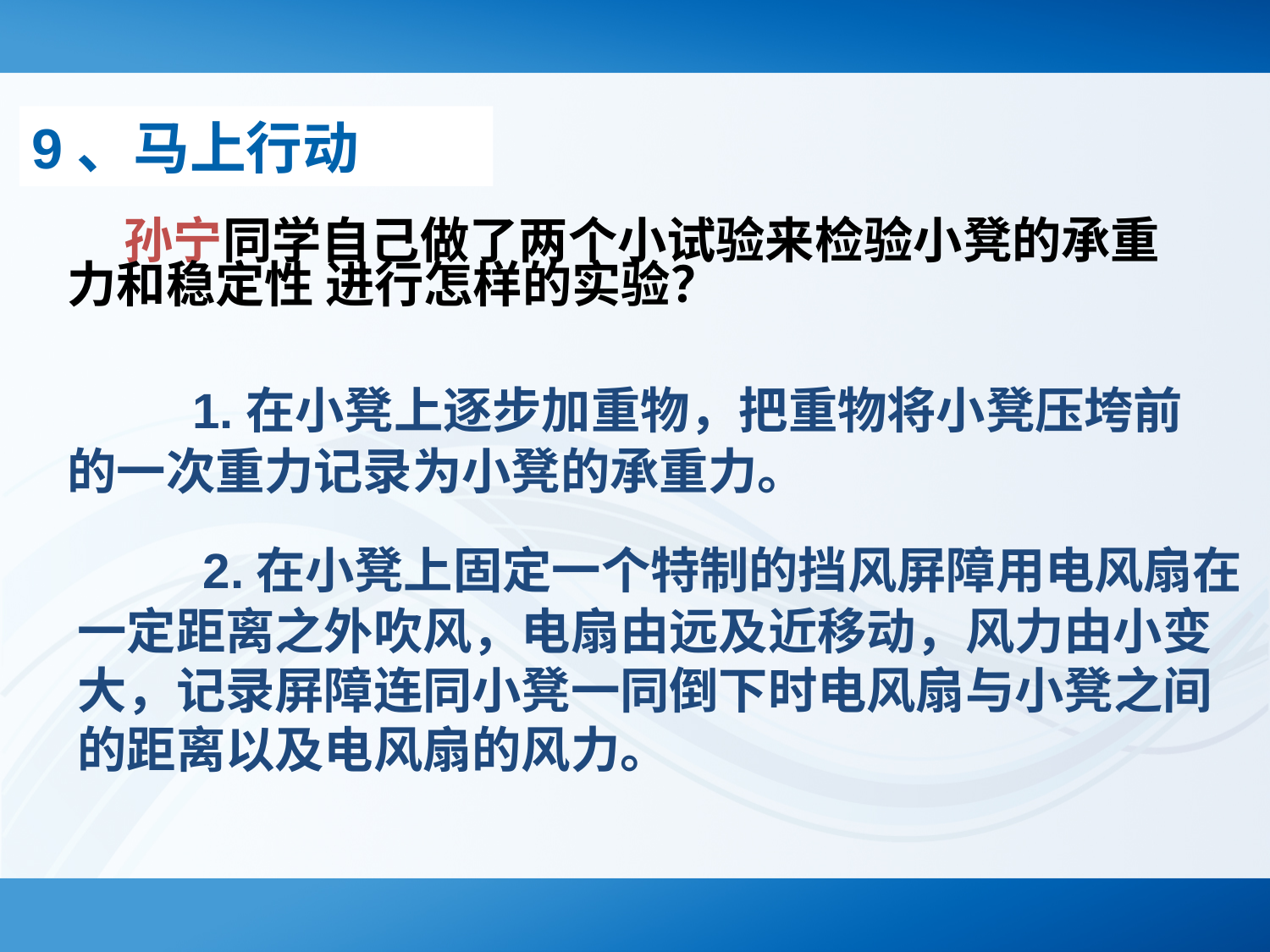

9、马上行动
    孙宁同学自己做了两个小试验来检验小凳的承重力和稳定性 进行怎样的实验？
        1.在小凳上逐步加重物，把重物将小凳压垮前的一次重力记录为小凳的承重力。
        2.在小凳上固定一个特制的挡风屏障用电风扇在一定距离之外吹风，电扇由远及近移动，风力由小变大，记录屏障连同小凳一同倒下时电风扇与小凳之间的距离以及电风扇的风力。